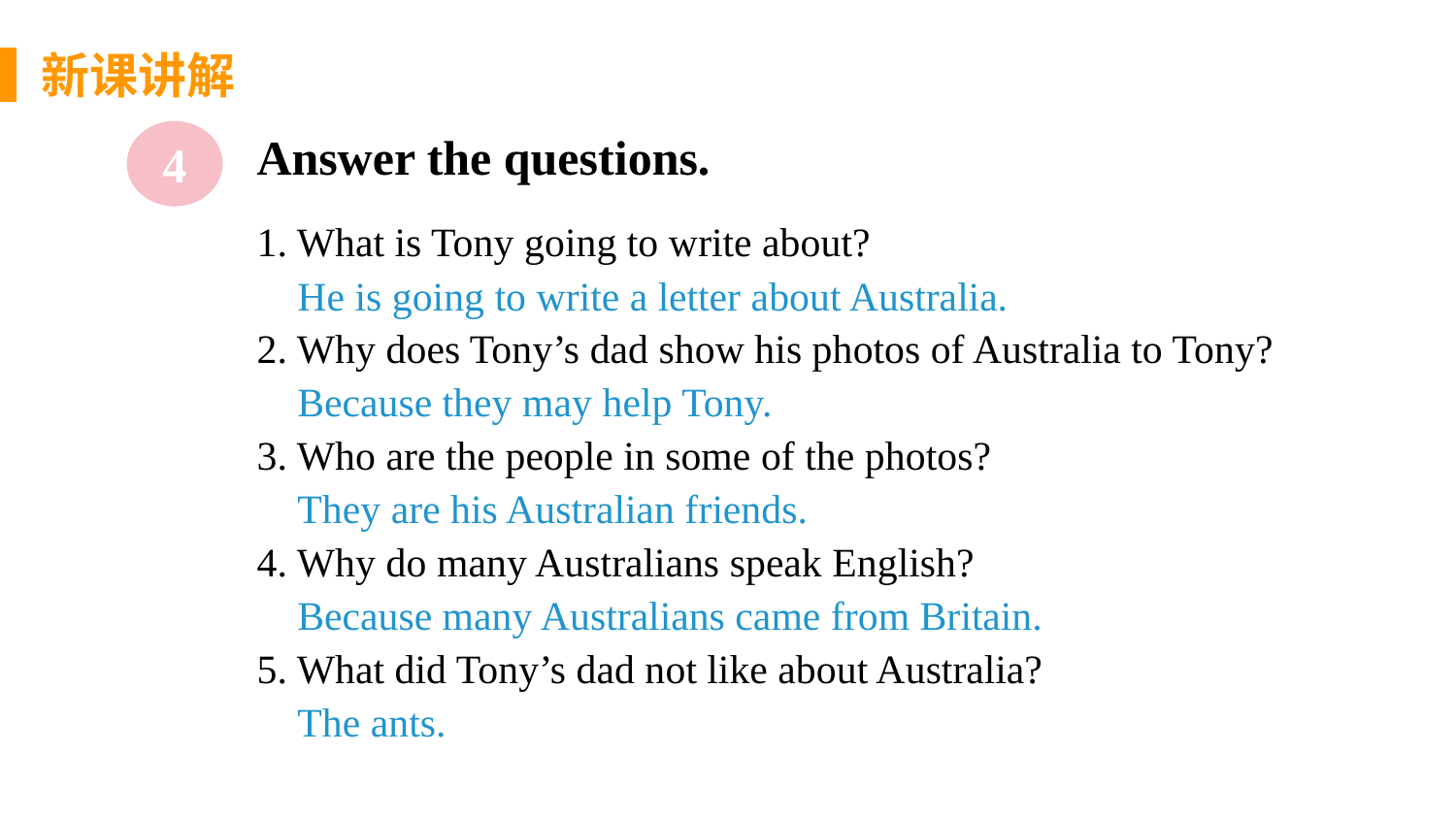

新课讲解

4
Answer the questions.
思 考
1. What is Tony going to write about?
    He is going to write a letter about Australia.
2. Why does Tony’s dad show his photos of Australia to Tony?
    Because they may help Tony.
3. Who are the people in some of the photos?
    They are his Australian friends.
4. Why do many Australians speak English?
    Because many Australians came from Britain.
5. What did Tony’s dad not like about Australia?
    The ants.